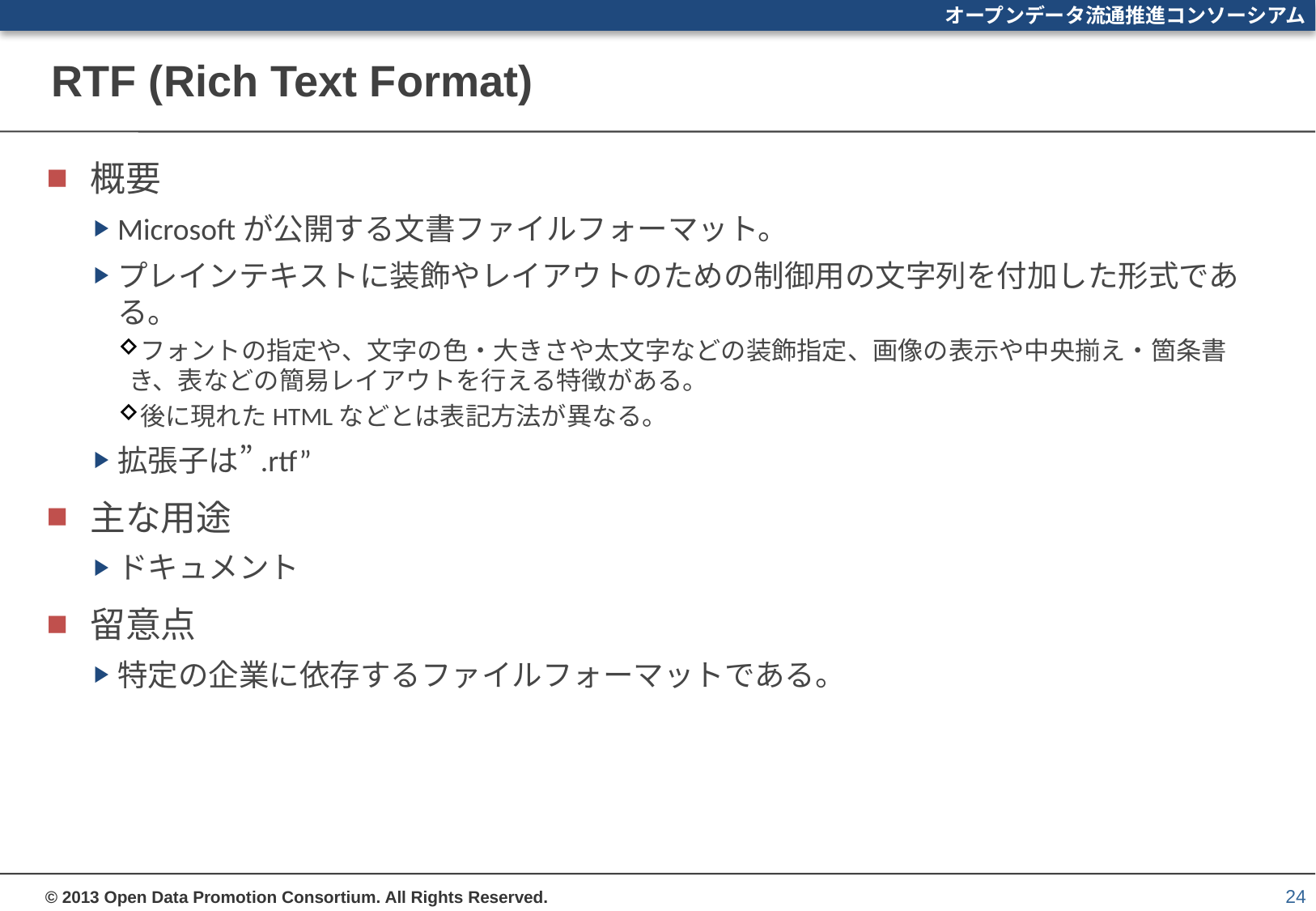

# RTF (Rich Text Format)
概要
Microsoftが公開する文書ファイルフォーマット。
プレインテキストに装飾やレイアウトのための制御用の文字列を付加した形式である。
フォントの指定や、文字の色・大きさや太文字などの装飾指定、画像の表示や中央揃え・箇条書き、表などの簡易レイアウトを行える特徴がある。
後に現れたHTMLなどとは表記方法が異なる。
拡張子は”.rtf”
主な用途
ドキュメント
留意点
特定の企業に依存するファイルフォーマットである。

24